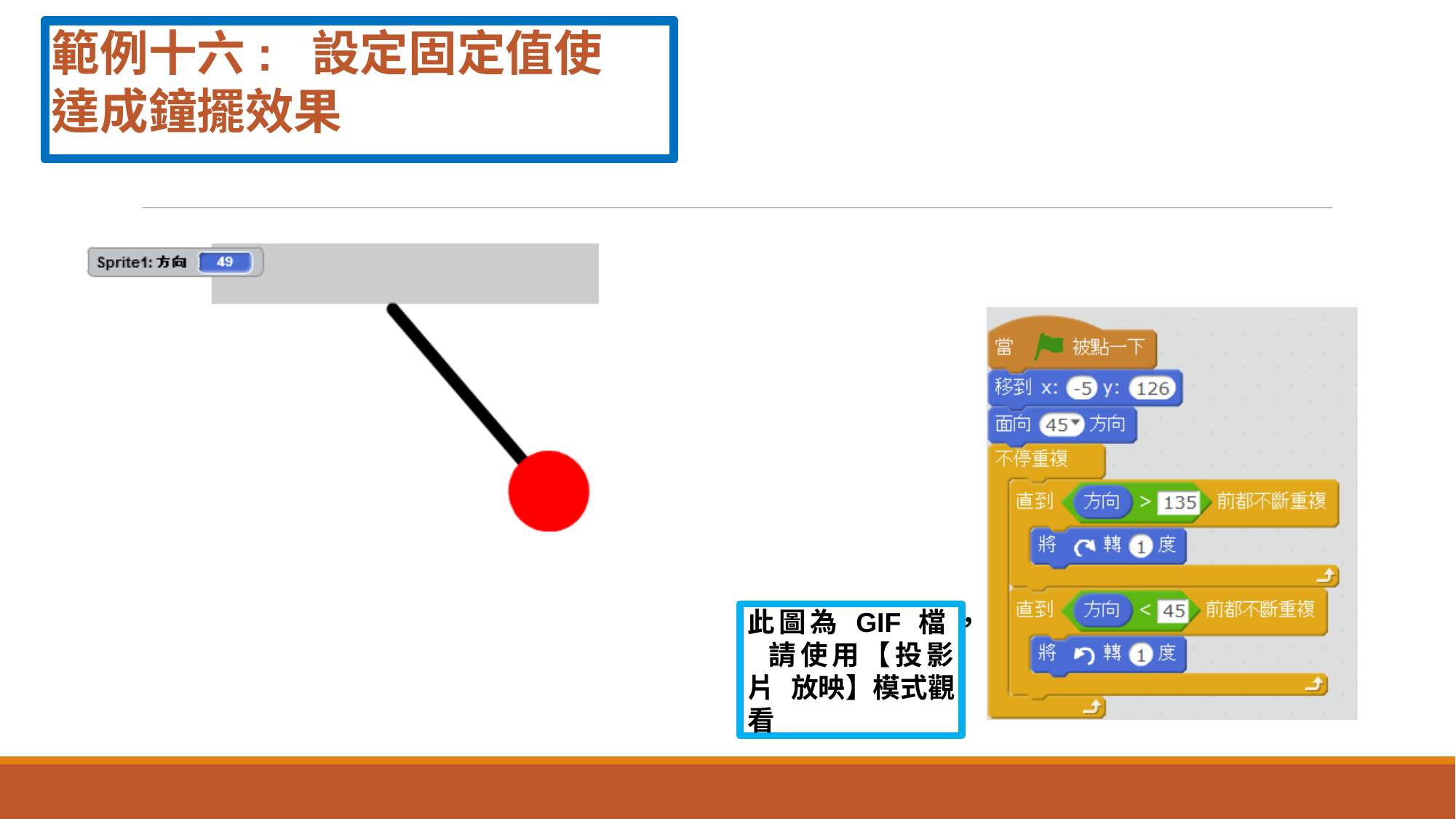

# 範例十六:  設定固定值使達成鐘擺效果

此圖為 GIF 檔 ，  請使用【投影片  放映】模式觀看